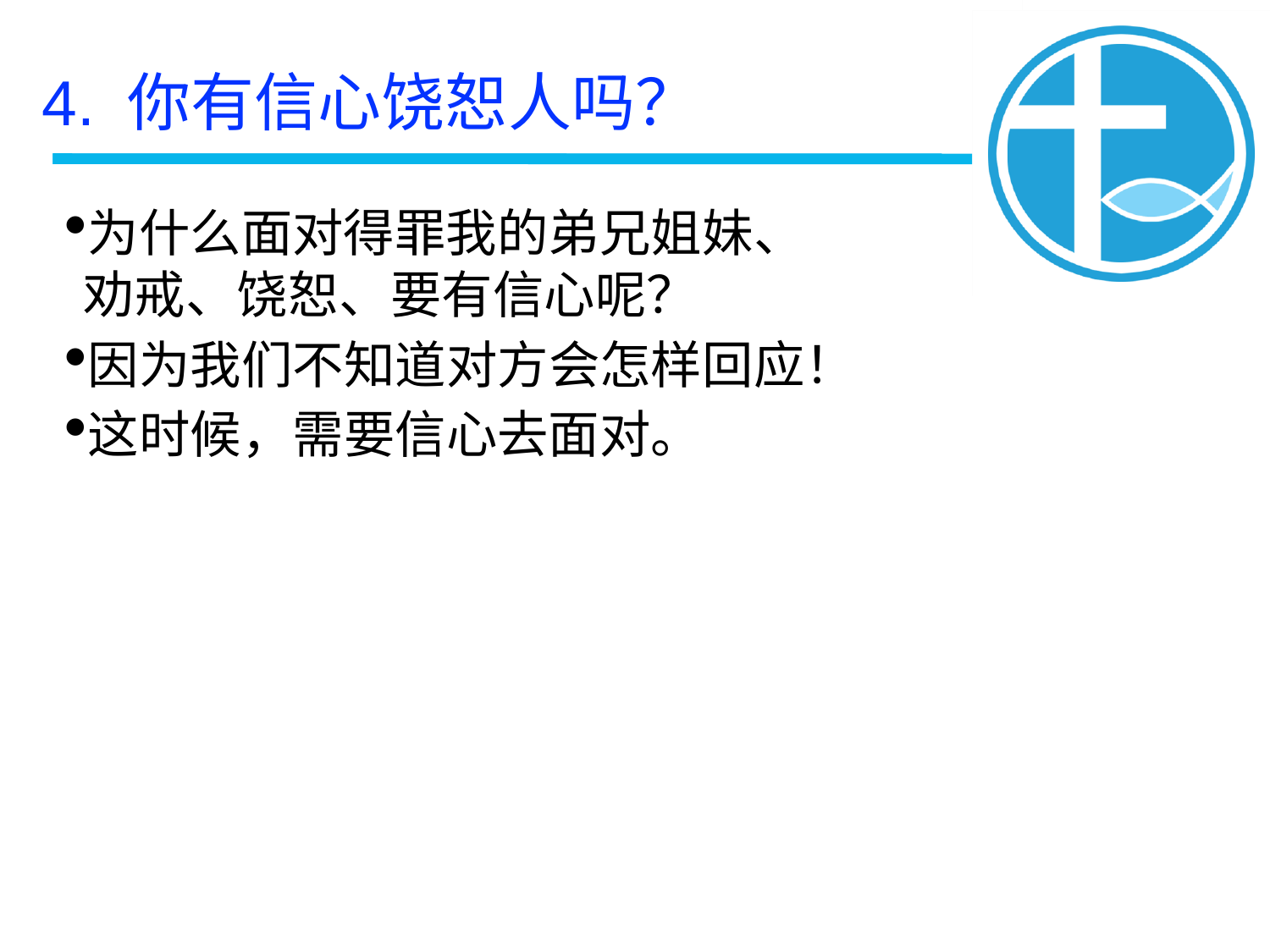

4. 你有信心饶恕人吗？
为什么面对得罪我的弟兄姐妹、
劝戒、饶恕、要有信心呢？
因为我们不知道对方会怎样回应！
这时候，需要信心去面对。